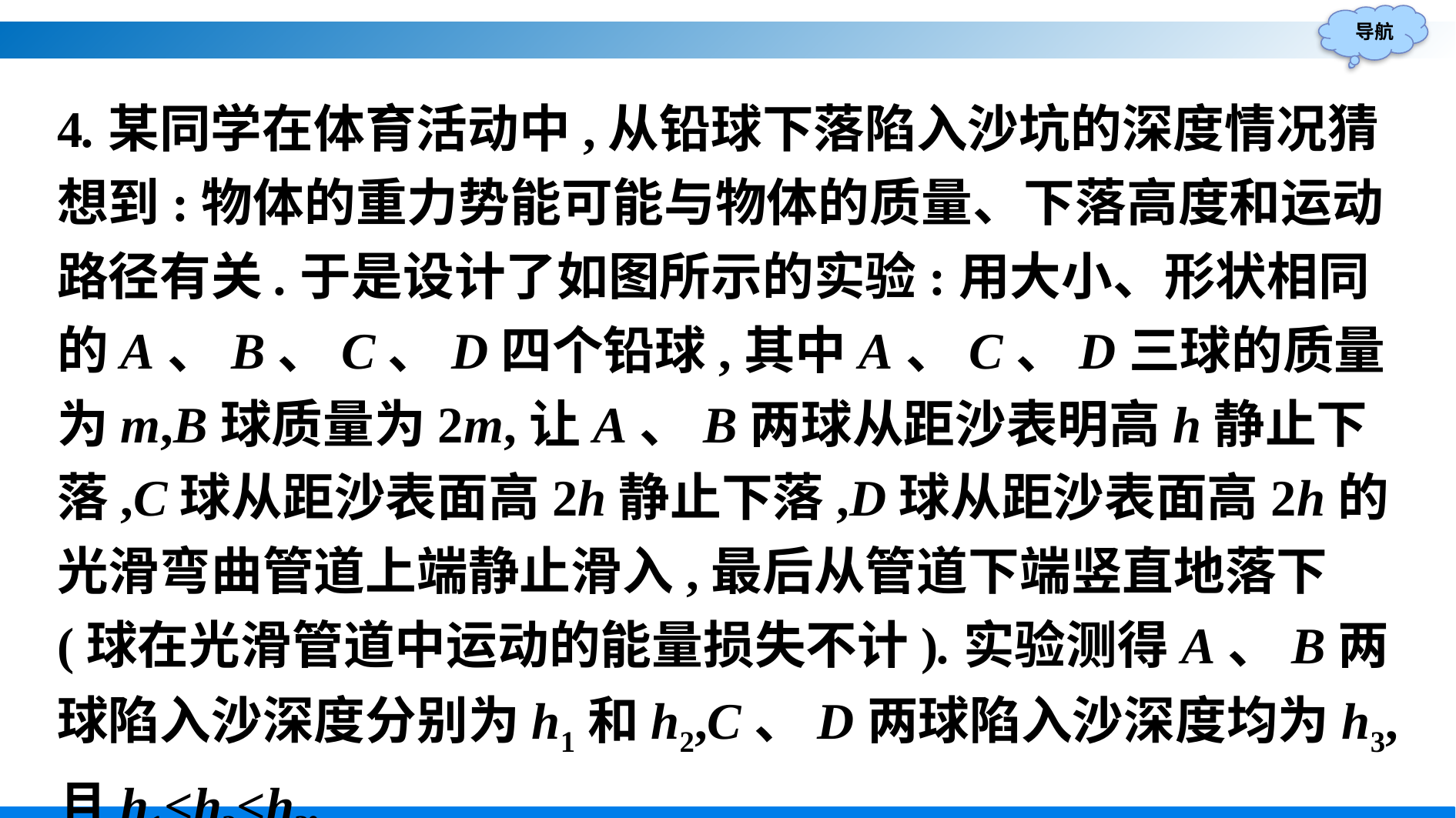

4.某同学在体育活动中,从铅球下落陷入沙坑的深度情况猜想到:物体的重力势能可能与物体的质量、下落高度和运动路径有关.于是设计了如图所示的实验:用大小、形状相同的A、B、C、D四个铅球,其中A、C、D三球的质量为m,B球质量为2m,让A、B两球从距沙表明高h静止下落,C球从距沙表面高2h静止下落,D球从距沙表面高2h的光滑弯曲管道上端静止滑入,最后从管道下端竖直地落下(球在光滑管道中运动的能量损失不计).实验测得A、B两球陷入沙深度分别为h1和h2,C、D两球陷入沙深度均为h3,且h1<h2<h3.